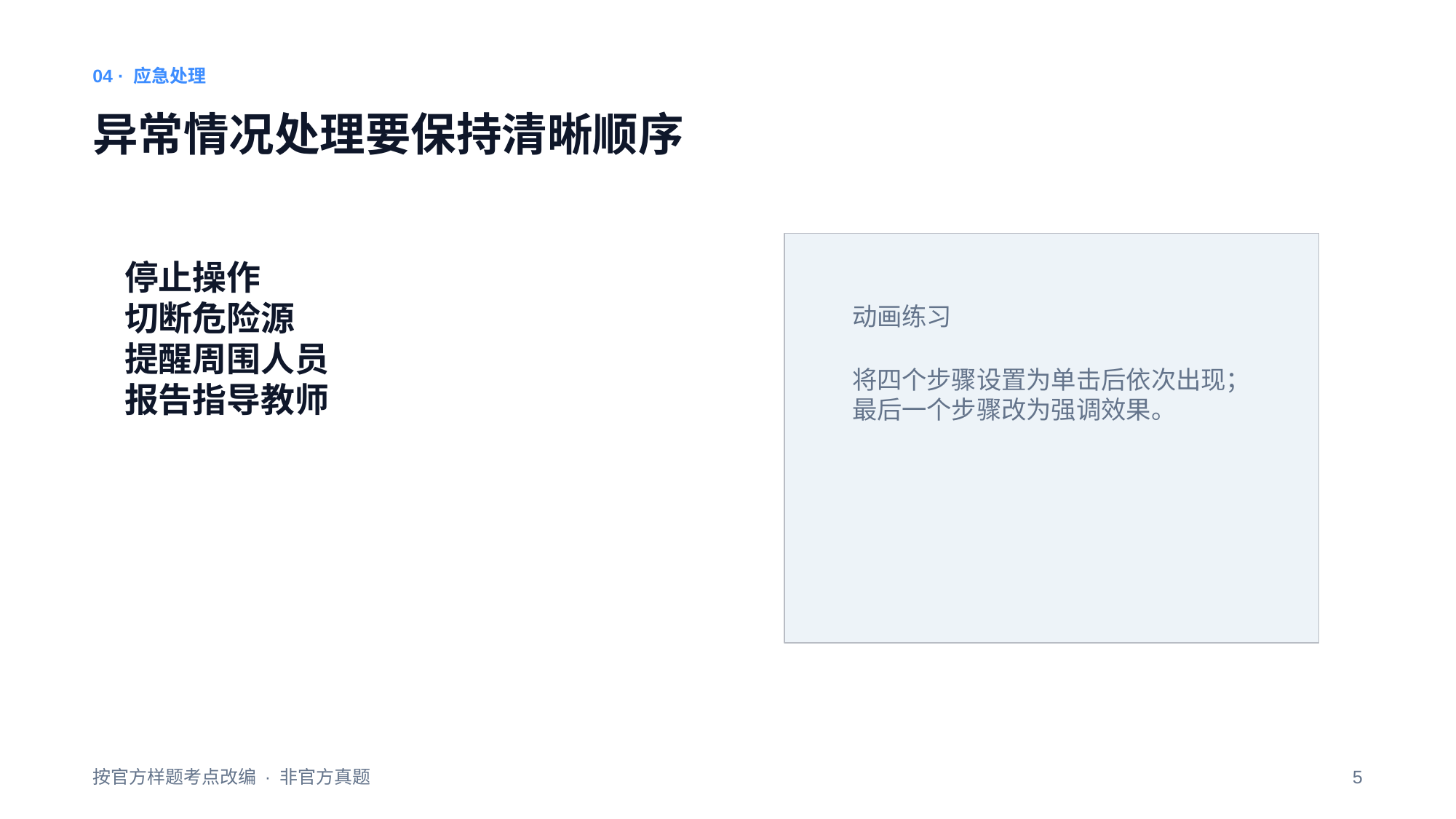

04 · 应急处理
异常情况处理要保持清晰顺序

停止操作
切断危险源
提醒周围人员
报告指导教师
动画练习

将四个步骤设置为单击后依次出现；最后一个步骤改为强调效果。
按官方样题考点改编 · 非官方真题
5